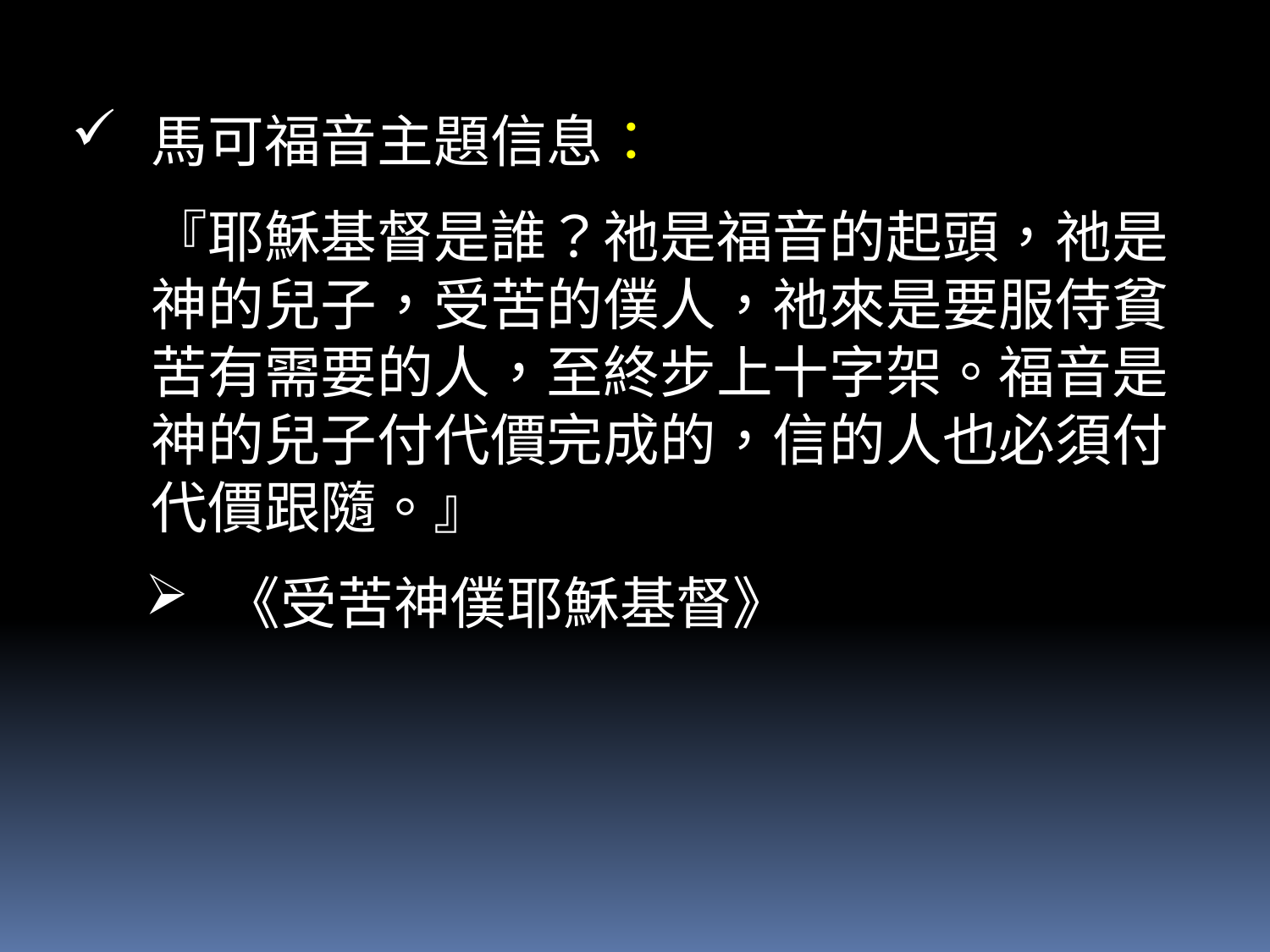

馬可福音主題信息：
	『耶穌基督是誰？祂是福音的起頭，祂是神的兒子，受苦的僕人，祂來是要服侍貧苦有需要的人，至終步上十字架。福音是神的兒子付代價完成的，信的人也必須付代價跟隨。』
《受苦神僕耶穌基督》